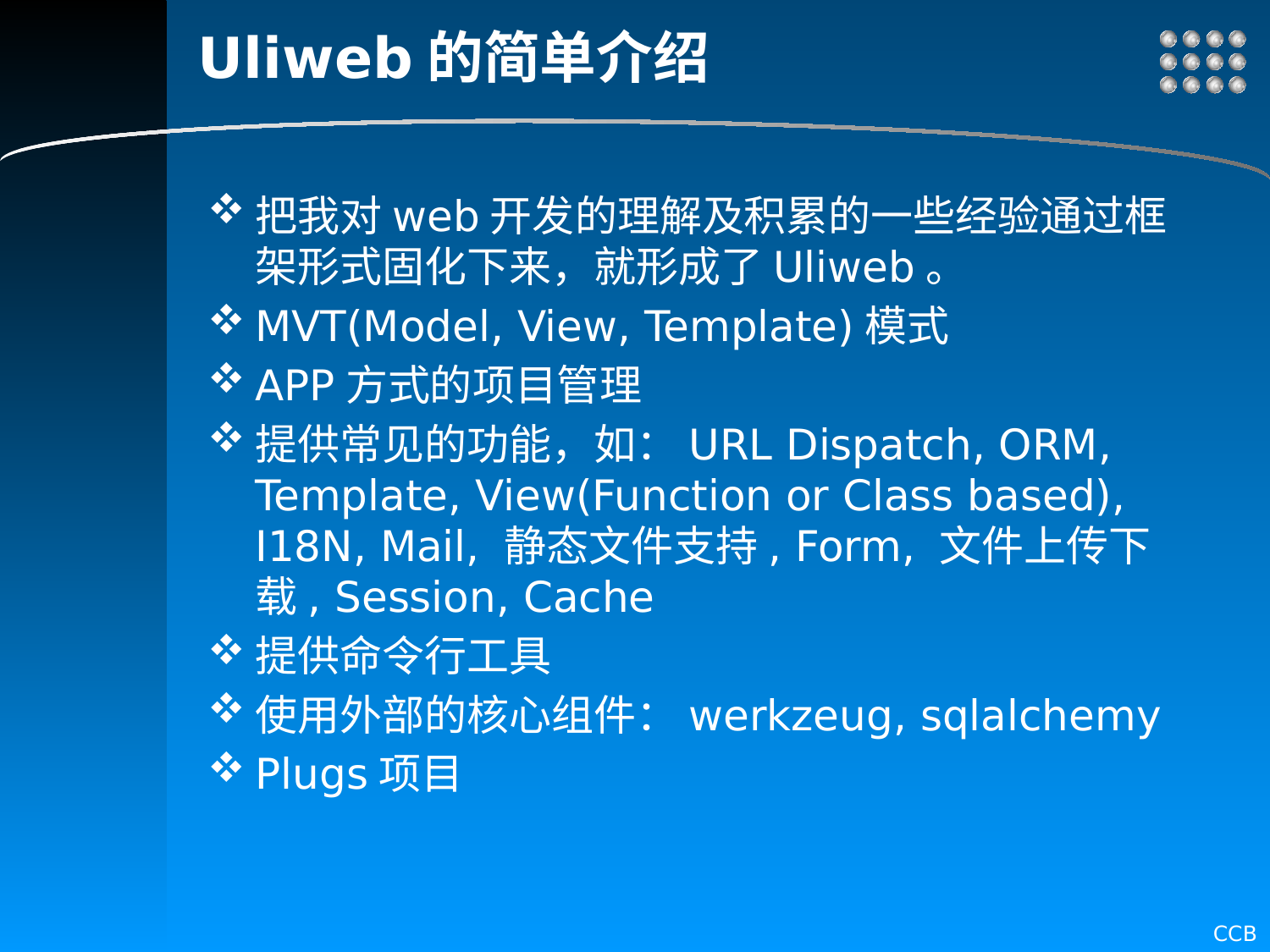

# Uliweb的简单介绍
把我对web开发的理解及积累的一些经验通过框架形式固化下来，就形成了Uliweb。
MVT(Model, View, Template)模式
APP方式的项目管理
提供常见的功能，如：URL Dispatch, ORM, Template, View(Function or Class based), I18N, Mail, 静态文件支持, Form, 文件上传下载, Session, Cache
提供命令行工具
使用外部的核心组件：werkzeug, sqlalchemy
Plugs项目